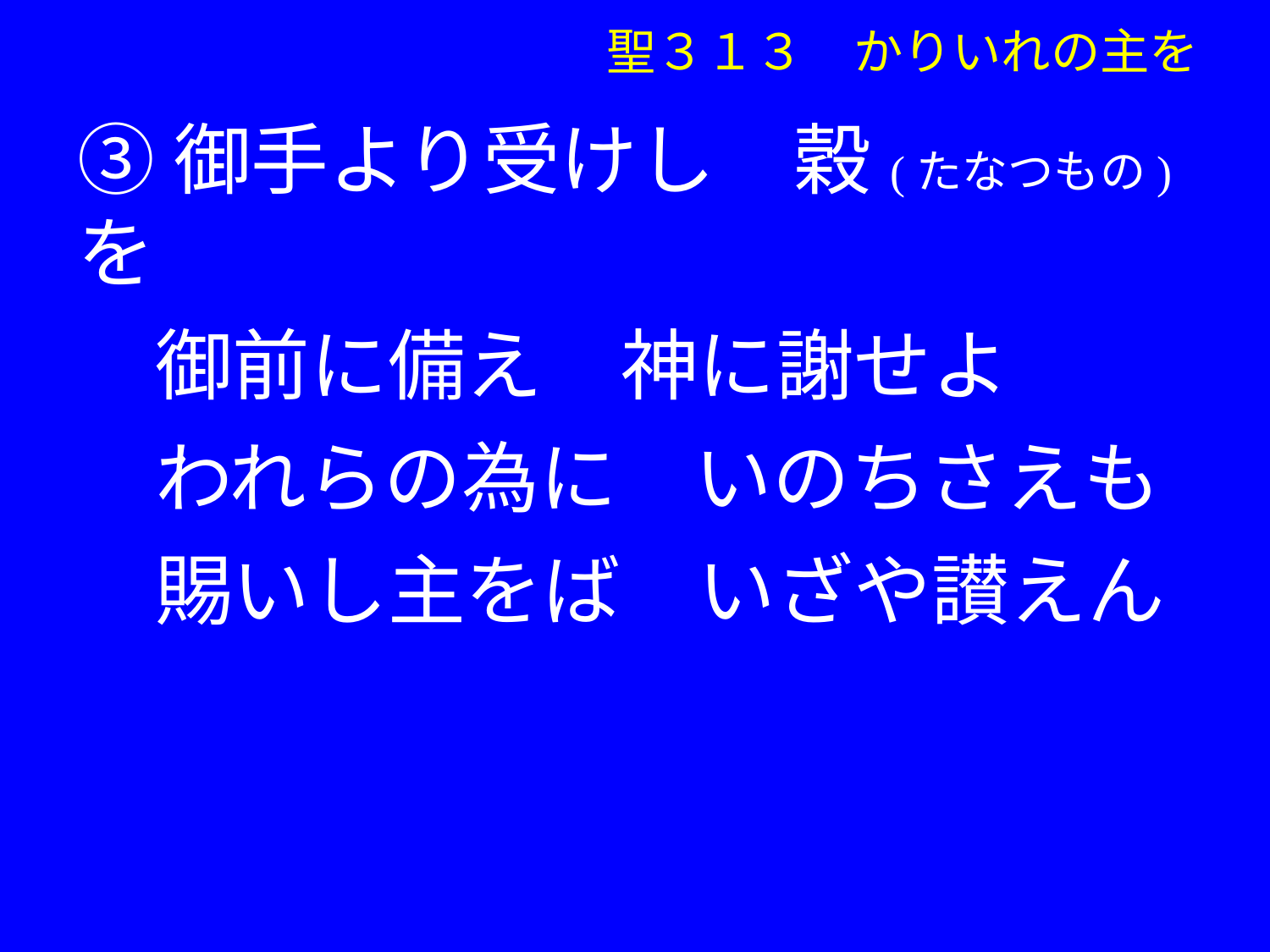

聖３１３　かりいれの主を
③御手より受けし　穀(たなつもの)を
　御前に備え　神に謝せよ
　われらの為に　いのちさえも
　賜いし主をば　いざや讃えん